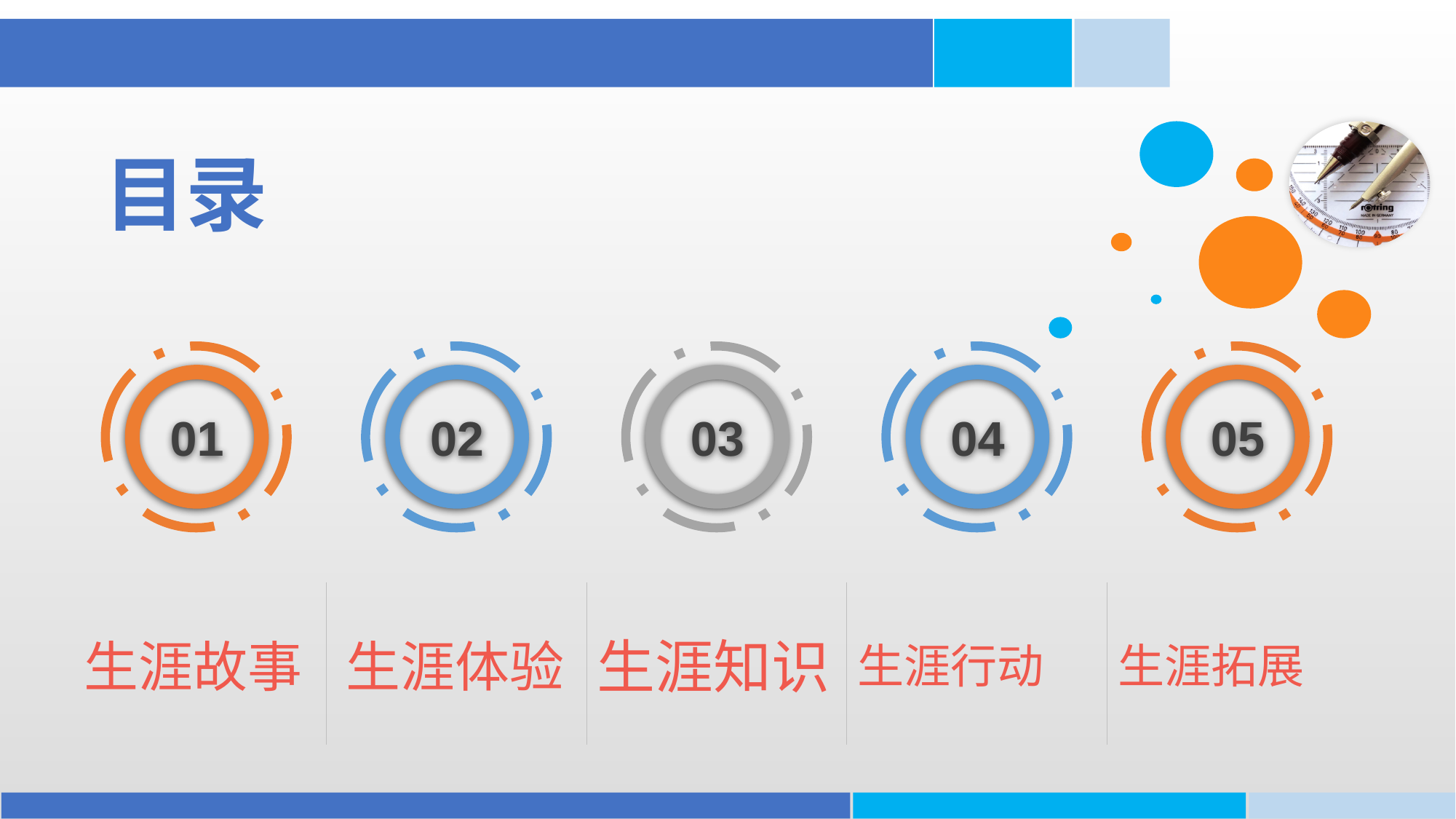

目录

01
02
03
04
05
生涯故事
生涯体验
生涯知识
生涯行动
生涯拓展